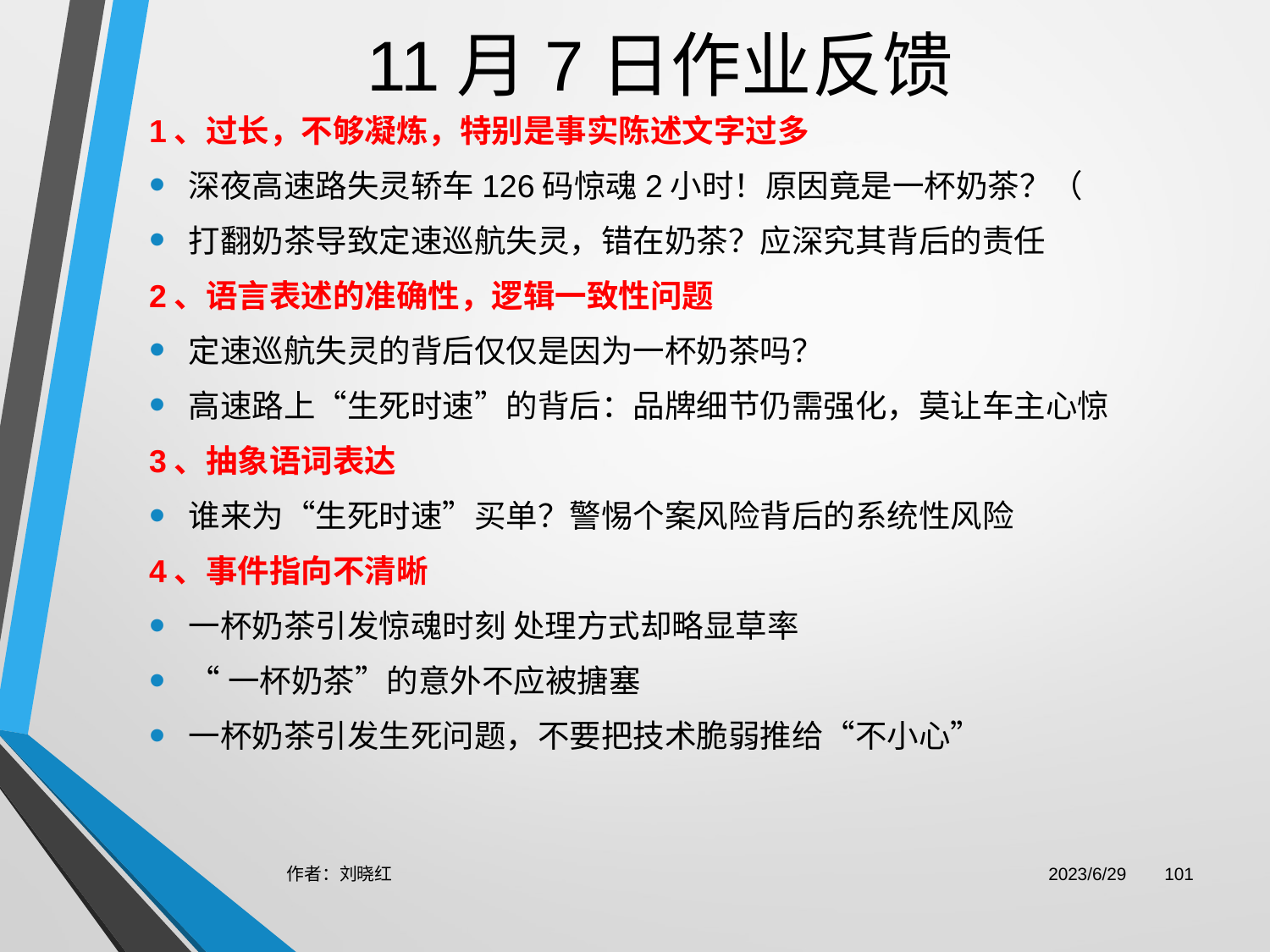

# 11月7日作业反馈

1、过长，不够凝炼，特别是事实陈述文字过多
深夜高速路失灵轿车126码惊魂2小时！原因竟是一杯奶茶？（
打翻奶茶导致定速巡航失灵，错在奶茶？应深究其背后的责任
2、语言表述的准确性，逻辑一致性问题
定速巡航失灵的背后仅仅是因为一杯奶茶吗？
高速路上“生死时速”的背后：品牌细节仍需强化，莫让车主心惊
3、抽象语词表达
谁来为“生死时速”买单？警惕个案风险背后的系统性风险
4、事件指向不清晰
一杯奶茶引发惊魂时刻 处理方式却略显草率
“一杯奶茶”的意外不应被搪塞
一杯奶茶引发生死问题，不要把技术脆弱推给“不小心”

作者：刘晓红
2023/6/29
101